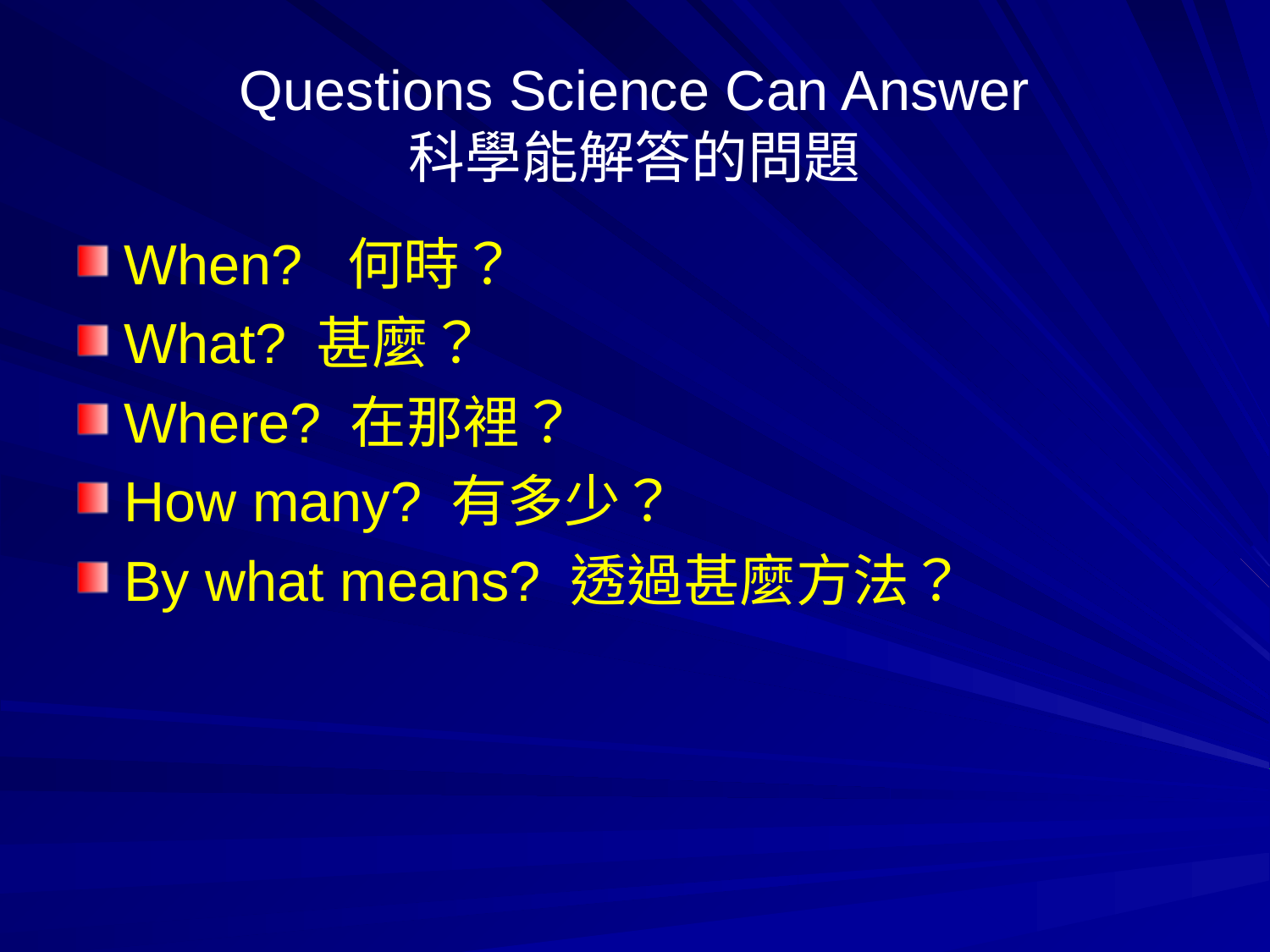

# Questions Science Can Answer 科學能解答的問題
When?  何時？
What? 甚麼？
Where? 在那裡？
How many? 有多少？
By what means? 透過甚麼方法？